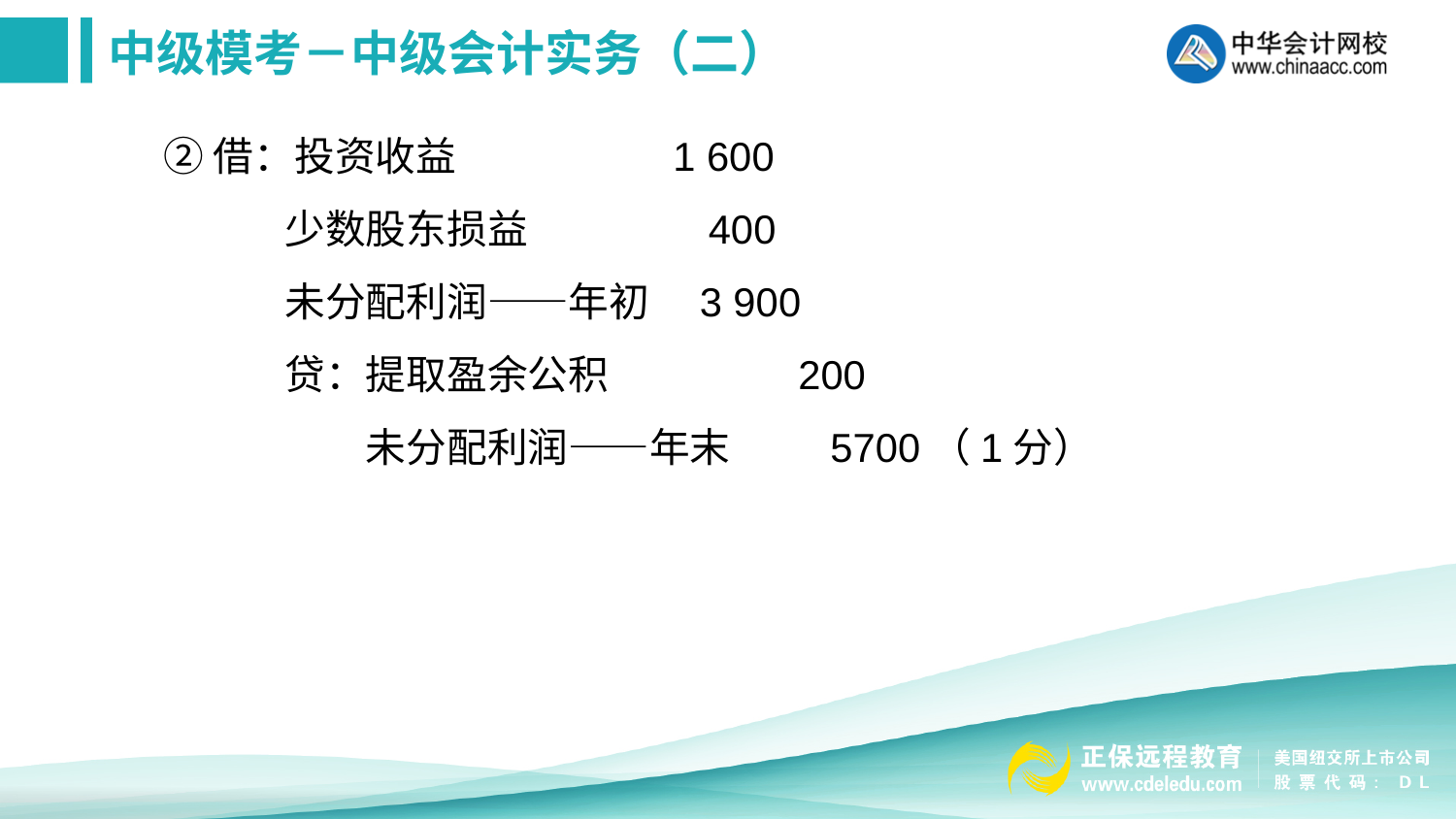

②借：投资收益　　              1 600
　　　少数股东损益　　          400
　　　未分配利润——年初　3 900
　　　贷：提取盈余公积                    200
　　　　　未分配利润——年末　　 5700（1分）